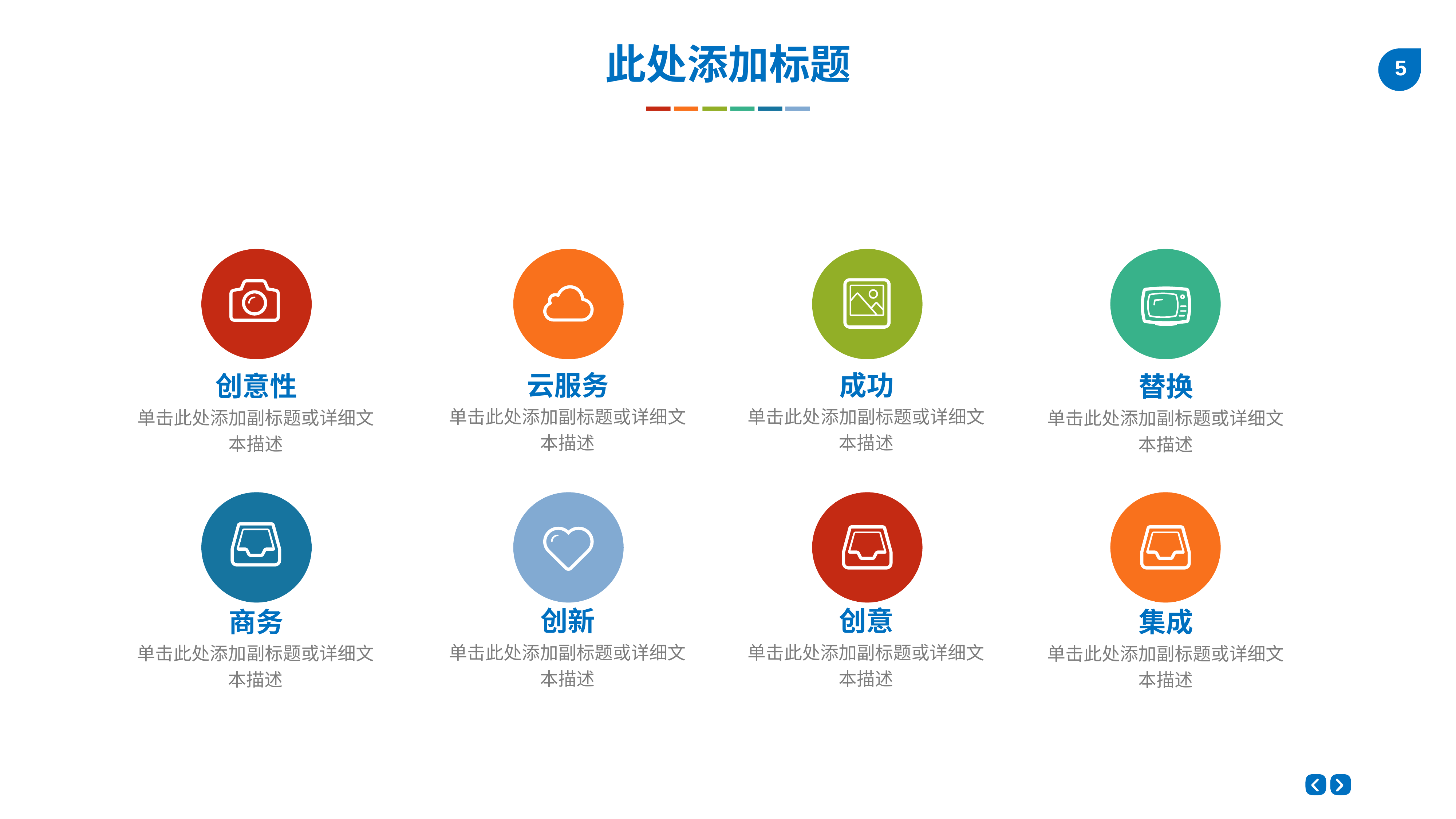

此处添加标题

云服务
成功
创意性
替换
单击此处添加副标题或详细文本描述
单击此处添加副标题或详细文本描述
单击此处添加副标题或详细文本描述
单击此处添加副标题或详细文本描述

创新
创意
商务
集成
单击此处添加副标题或详细文本描述
单击此处添加副标题或详细文本描述
单击此处添加副标题或详细文本描述
单击此处添加副标题或详细文本描述